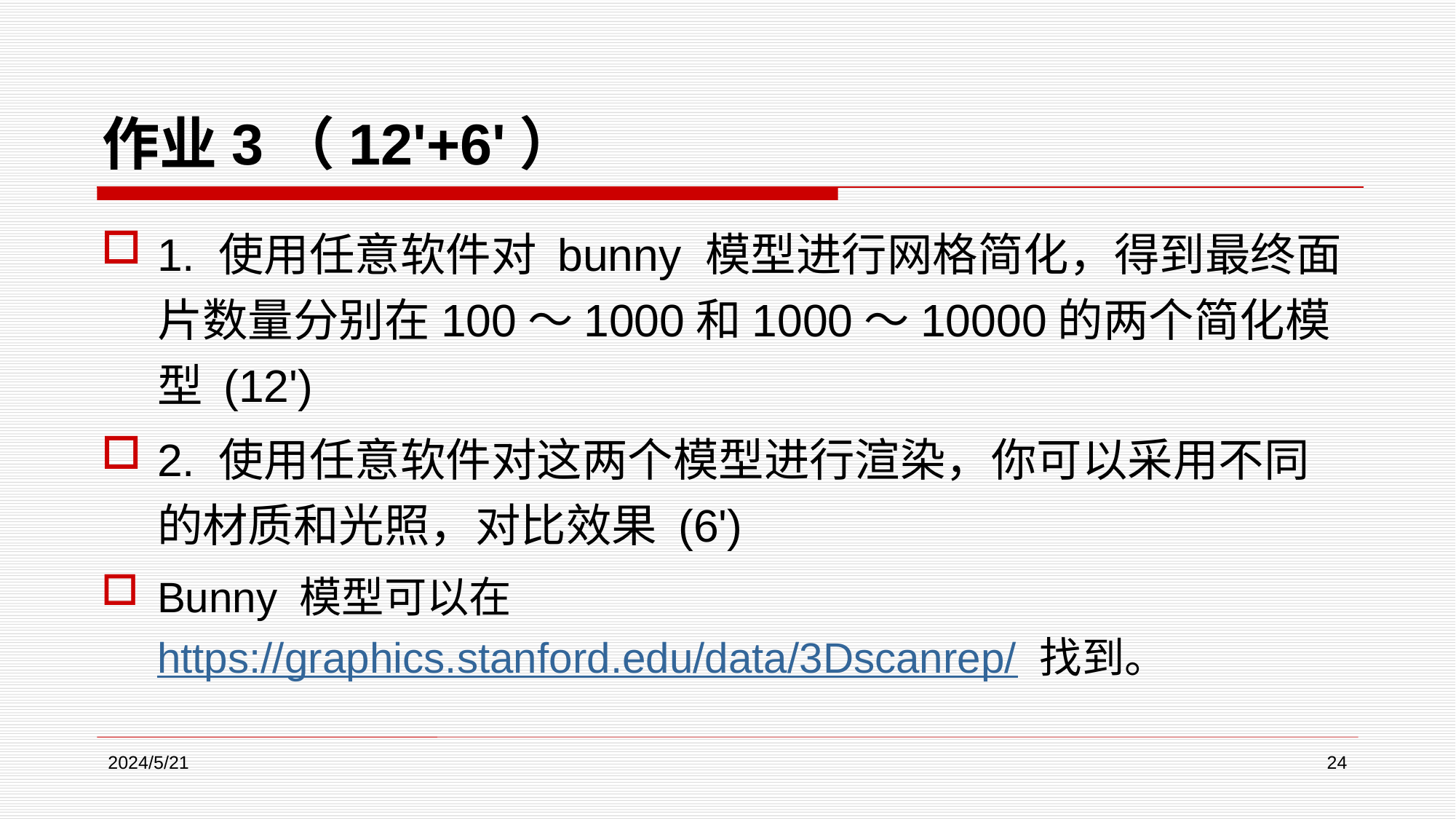

# 作业3（12'+6'）
1. 使用任意软件对 bunny 模型进行网格简化，得到最终面片数量分别在100～1000和1000～10000的两个简化模型 (12')
2. 使用任意软件对这两个模型进行渲染，你可以采用不同的材质和光照，对比效果 (6')
Bunny 模型可以在https://graphics.stanford.edu/data/3Dscanrep/ 找到。
2024/5/21
24